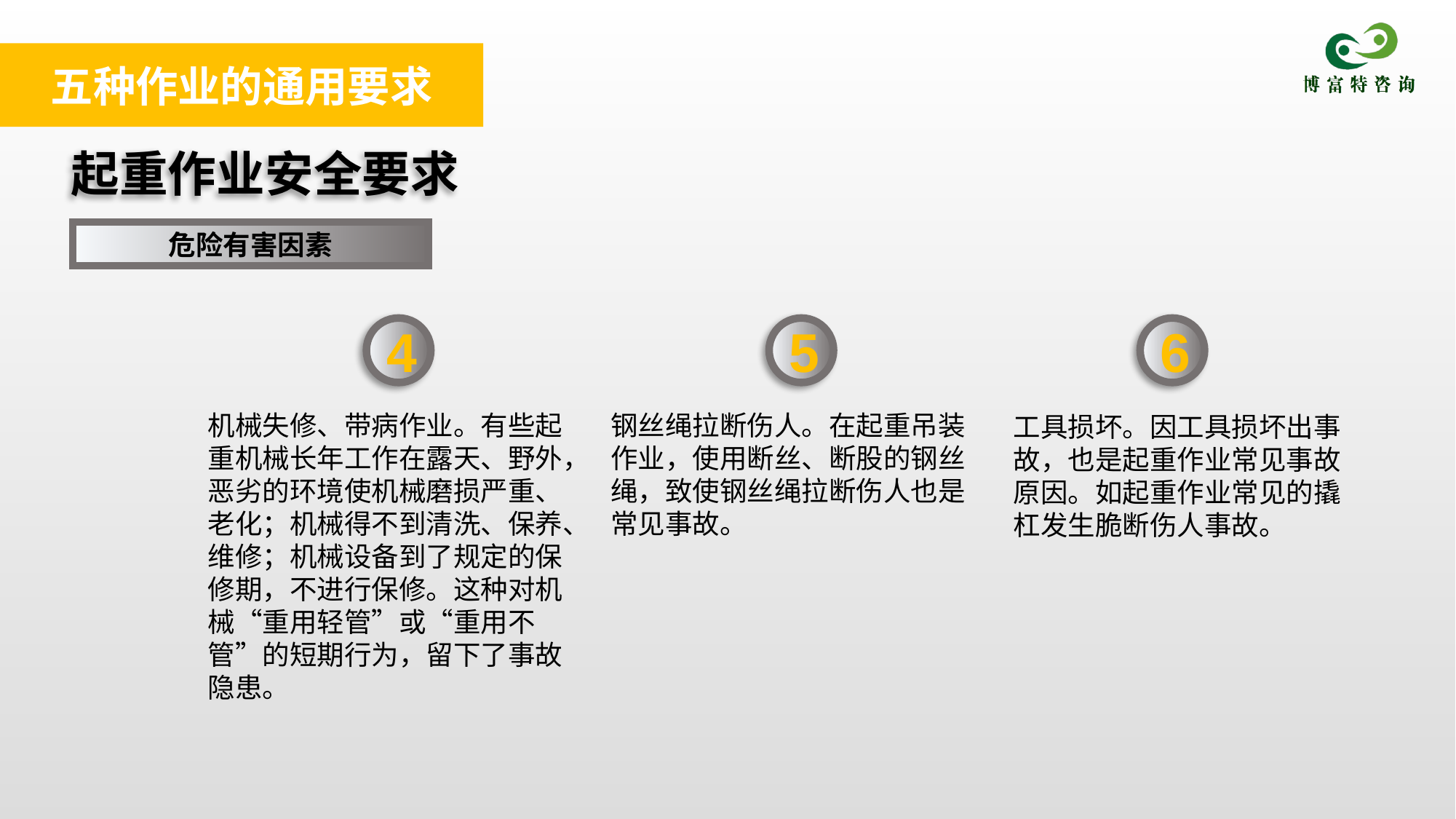

五种作业的通用要求
起重作业安全要求
危险有害因素
4
5
6
机械失修、带病作业。有些起重机械长年工作在露天、野外，恶劣的环境使机械磨损严重、老化；机械得不到清洗、保养、维修；机械设备到了规定的保修期，不进行保修。这种对机械“重用轻管”或“重用不管”的短期行为，留下了事故隐患。
钢丝绳拉断伤人。在起重吊装作业，使用断丝、断股的钢丝绳，致使钢丝绳拉断伤人也是常见事故。
工具损坏。因工具损坏出事故，也是起重作业常见事故原因。如起重作业常见的撬杠发生脆断伤人事故。